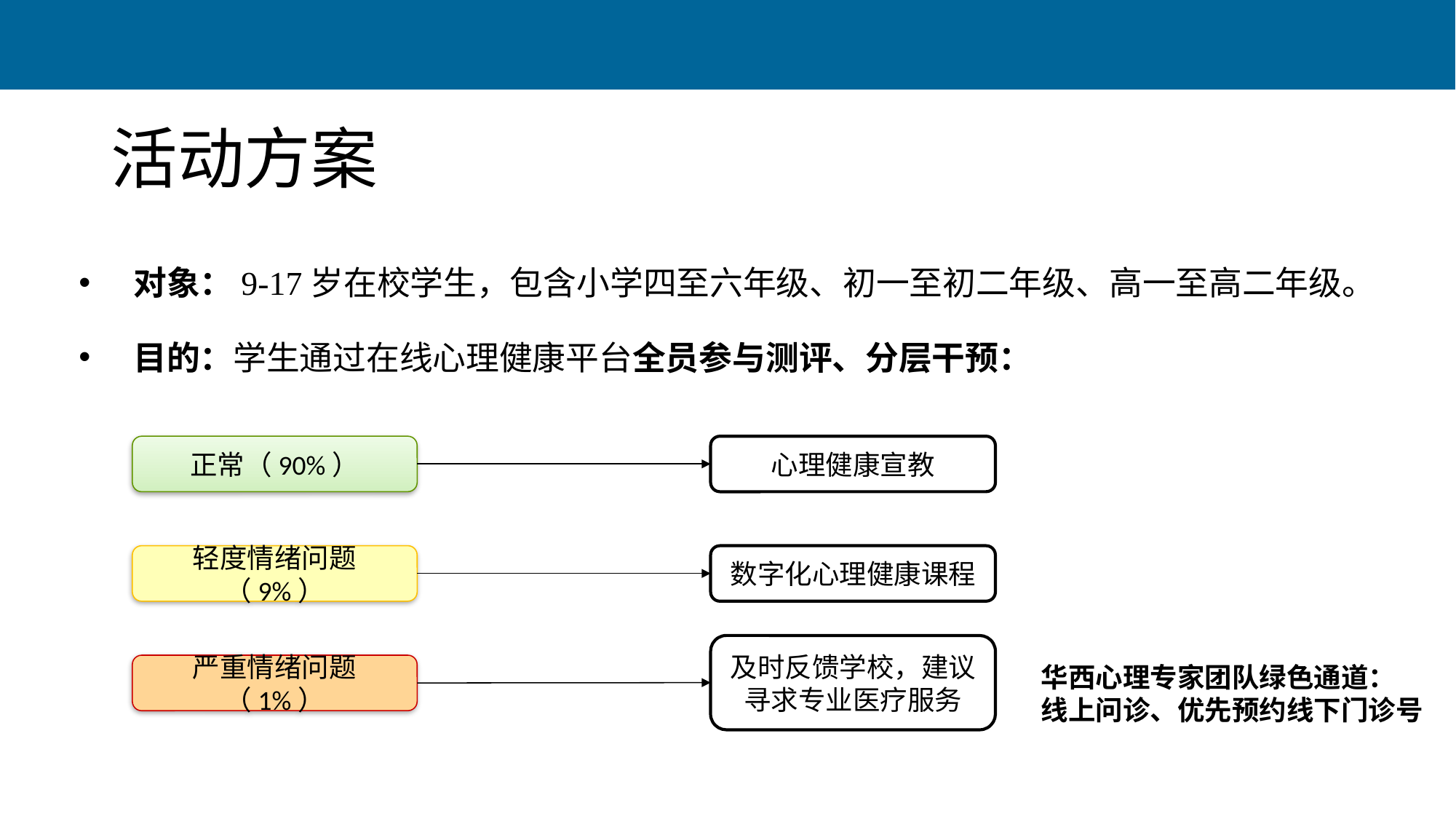

# 活动方案
对象：9-17岁在校学生，包含小学四至六年级、初一至初二年级、高一至高二年级。
目的：学生通过在线心理健康平台全员参与测评、分层干预：
正常（90%）
心理健康宣教
轻度情绪问题（9%）
数字化心理健康课程
及时反馈学校，建议寻求专业医疗服务
华西心理专家团队绿色通道：
线上问诊、优先预约线下门诊号
严重情绪问题（1%）